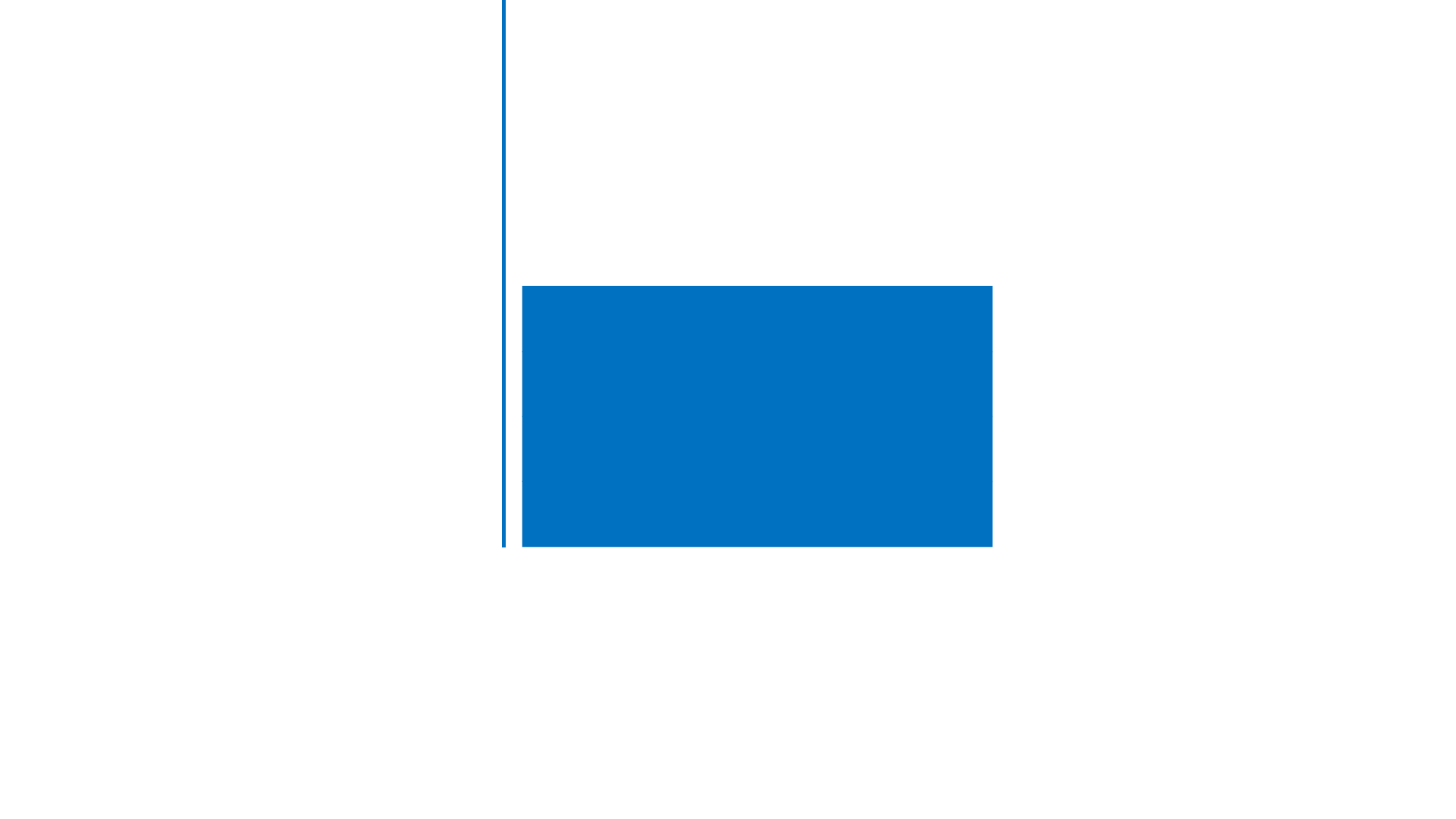

米国某某科技有限公司

地址：某某市某某路XXX号

电话：+86 21 8502XXXX

传真：+86 21 8526XXXX